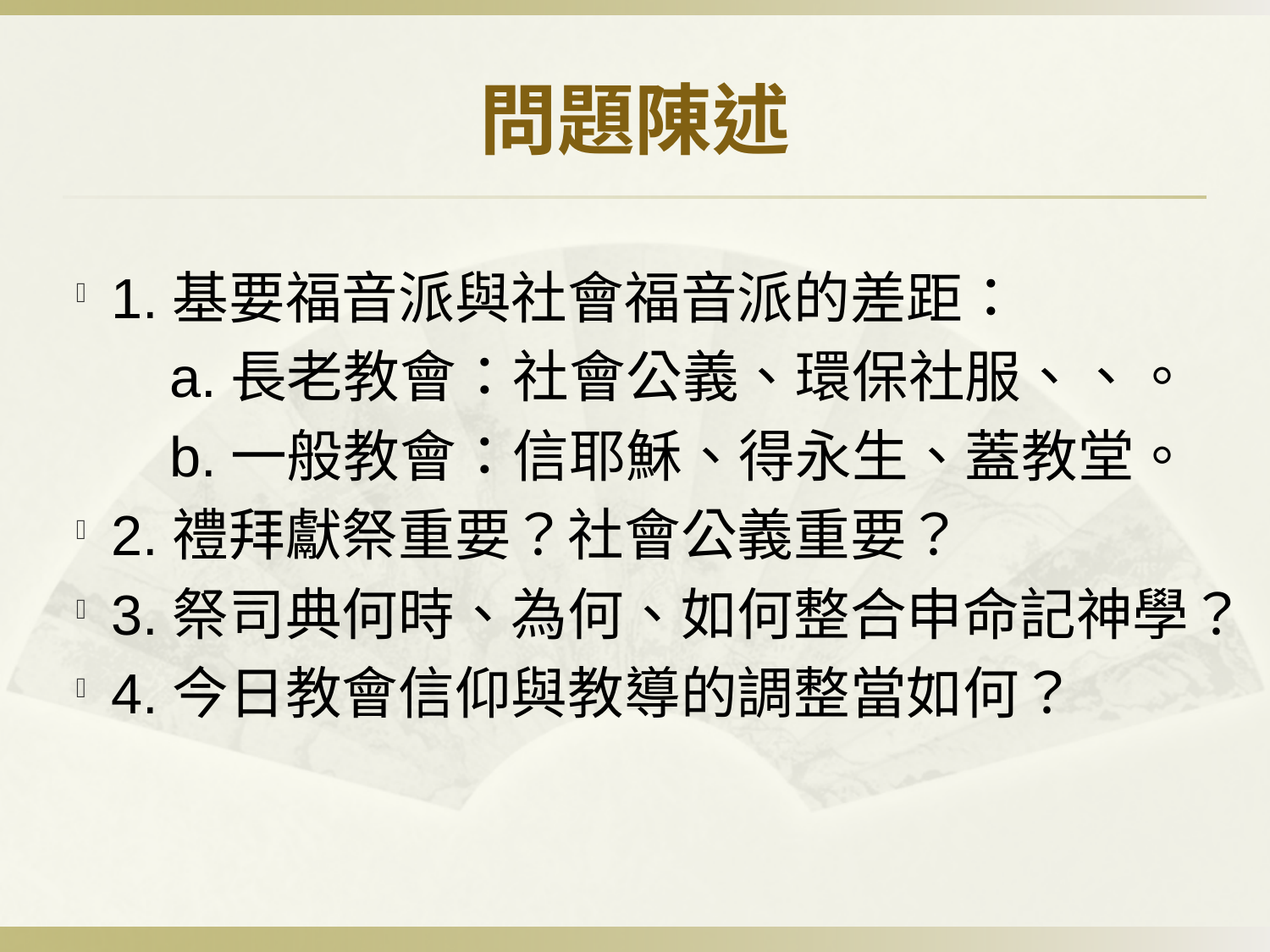

# 問題陳述
1.基要福音派與社會福音派的差距：
      a.長老教會：社會公義、環保社服、、。
      b.一般教會：信耶穌、得永生、蓋教堂。
2.禮拜獻祭重要？社會公義重要？
3.祭司典何時、為何、如何整合申命記神學？
4.今日教會信仰與教導的調整當如何？